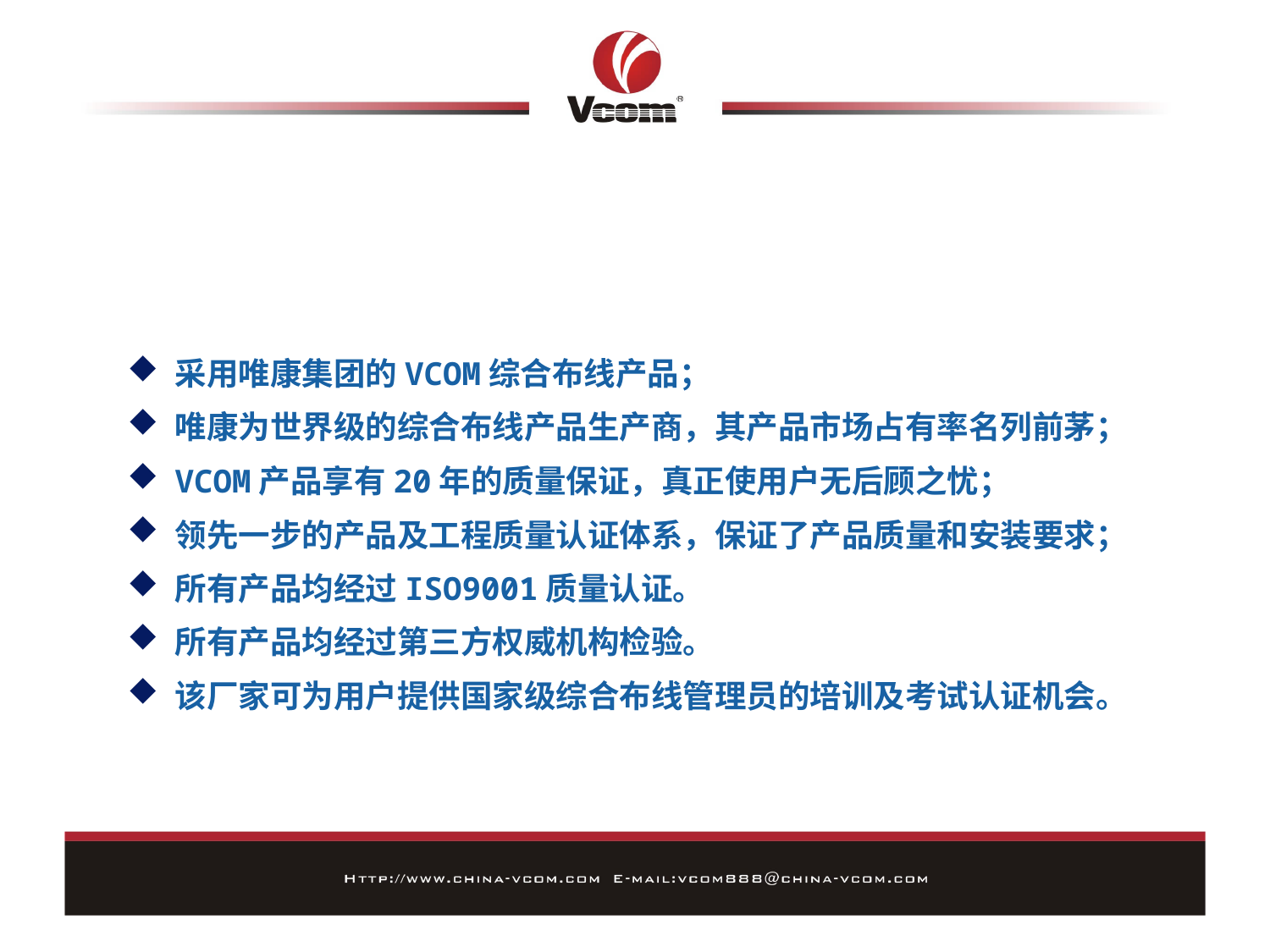

采用产品选型
采用唯康集团的VCOM综合布线产品；
唯康为世界级的综合布线产品生产商，其产品市场占有率名列前茅；
VCOM产品享有20年的质量保证，真正使用户无后顾之忧；
领先一步的产品及工程质量认证体系，保证了产品质量和安装要求；
所有产品均经过ISO9001质量认证。
所有产品均经过第三方权威机构检验。
该厂家可为用户提供国家级综合布线管理员的培训及考试认证机会。